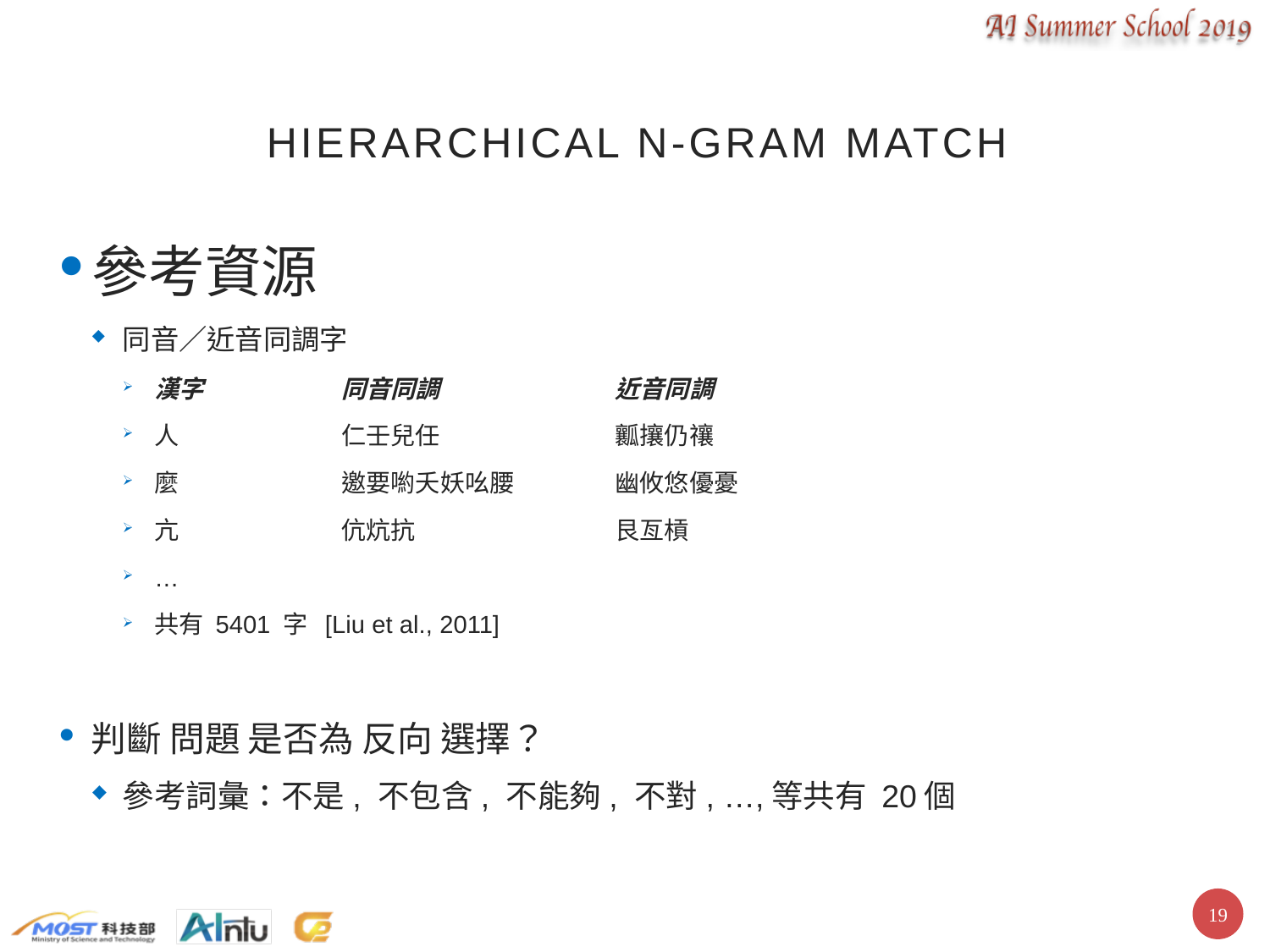

# Hierarchical N-gram Match
參考資源
同音／近音同調字
漢字	同音同調	近音同調
人	仁壬兒任	瓤攘仍禳
麼	邀要喲夭妖吆腰	幽攸悠優憂
亢	伉炕抗	艮亙槓
…
共有 5401 字  [Liu et al., 2011]

判斷 問題 是否為 反向 選擇？
參考詞彙：不是, 不包含, 不能夠, 不對, …,等共有 20個

19